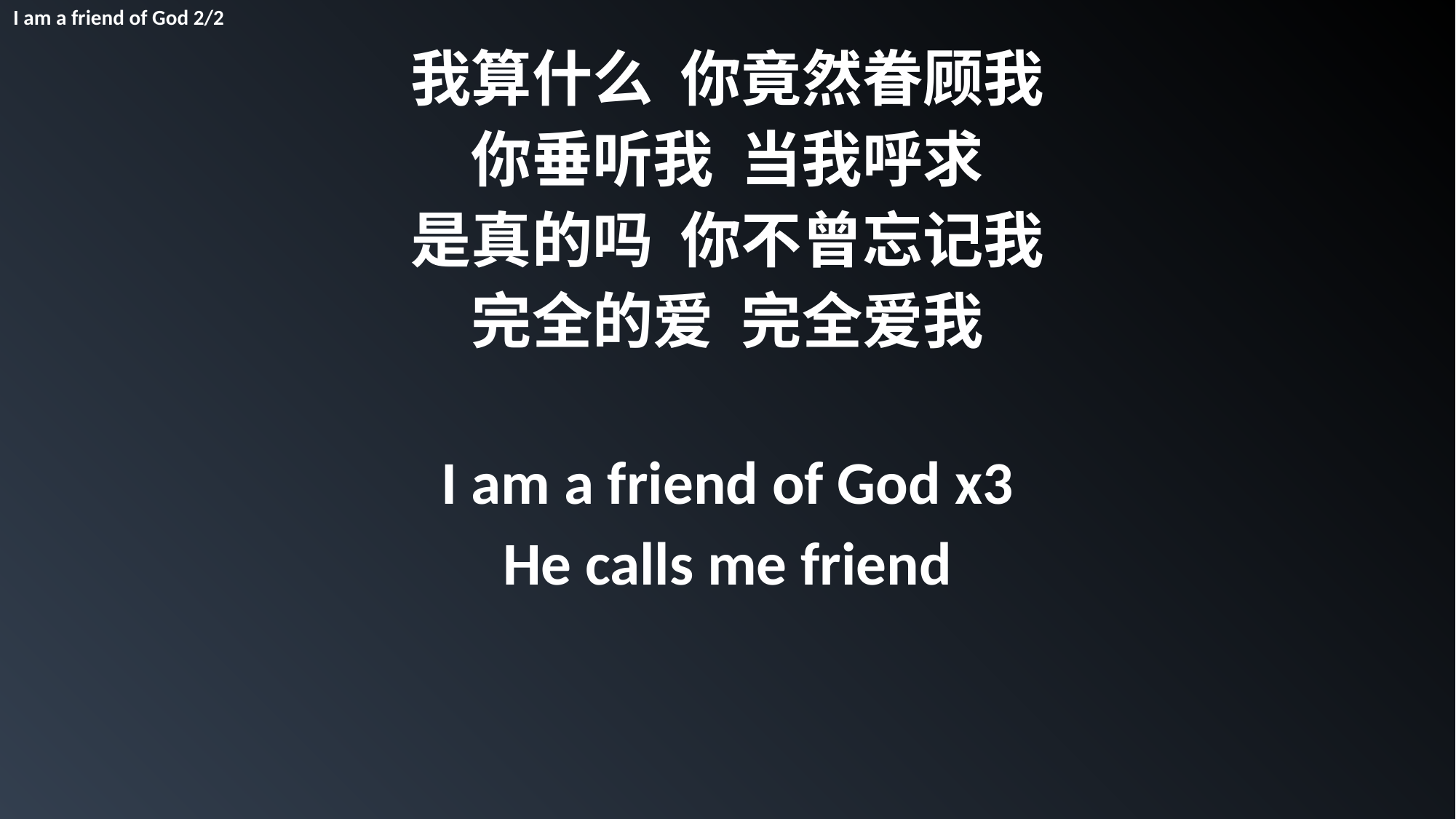

I am a friend of God 2/2
我算什么  你竟然眷顾我
你垂听我  当我呼求
是真的吗  你不曾忘记我
完全的爱  完全爱我

I am a friend of God x3
He calls me friend